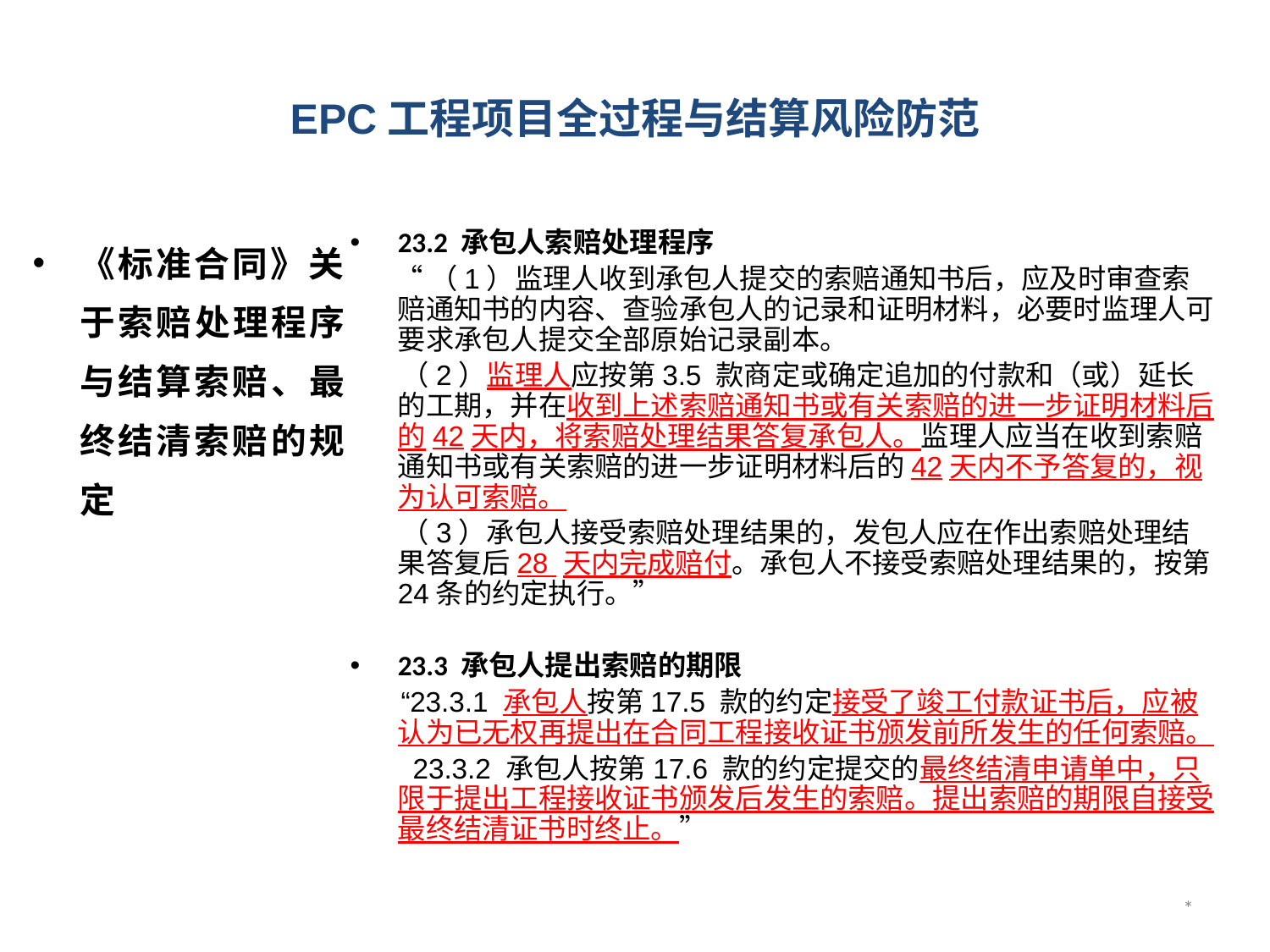

# EPC工程项目全过程与结算风险防范
《标准合同》关于索赔处理程序与结算索赔、最终结清索赔的规定

23.2 承包人索赔处理程序
       “（1）监理人收到承包人提交的索赔通知书后，应及时审查索赔通知书的内容、查验承包人的记录和证明材料，必要时监理人可要求承包人提交全部原始记录副本。
       （2）监理人应按第3.5 款商定或确定追加的付款和（或）延长的工期，并在收到上述索赔通知书或有关索赔的进一步证明材料后的42天内，将索赔处理结果答复承包人。监理人应当在收到索赔通知书或有关索赔的进一步证明材料后的42天内不予答复的，视为认可索赔。
       （3）承包人接受索赔处理结果的，发包人应在作出索赔处理结果答复后28 天内完成赔付。承包人不接受索赔处理结果的，按第24条的约定执行。”

23.3 承包人提出索赔的期限
        “23.3.1 承包人按第17.5 款的约定接受了竣工付款证书后，应被认为已无权再提出在合同工程接收证书颁发前所发生的任何索赔。
        23.3.2 承包人按第17.6 款的约定提交的最终结清申请单中，只限于提出工程接收证书颁发后发生的索赔。提出索赔的期限自接受最终结清证书时终止。”
*